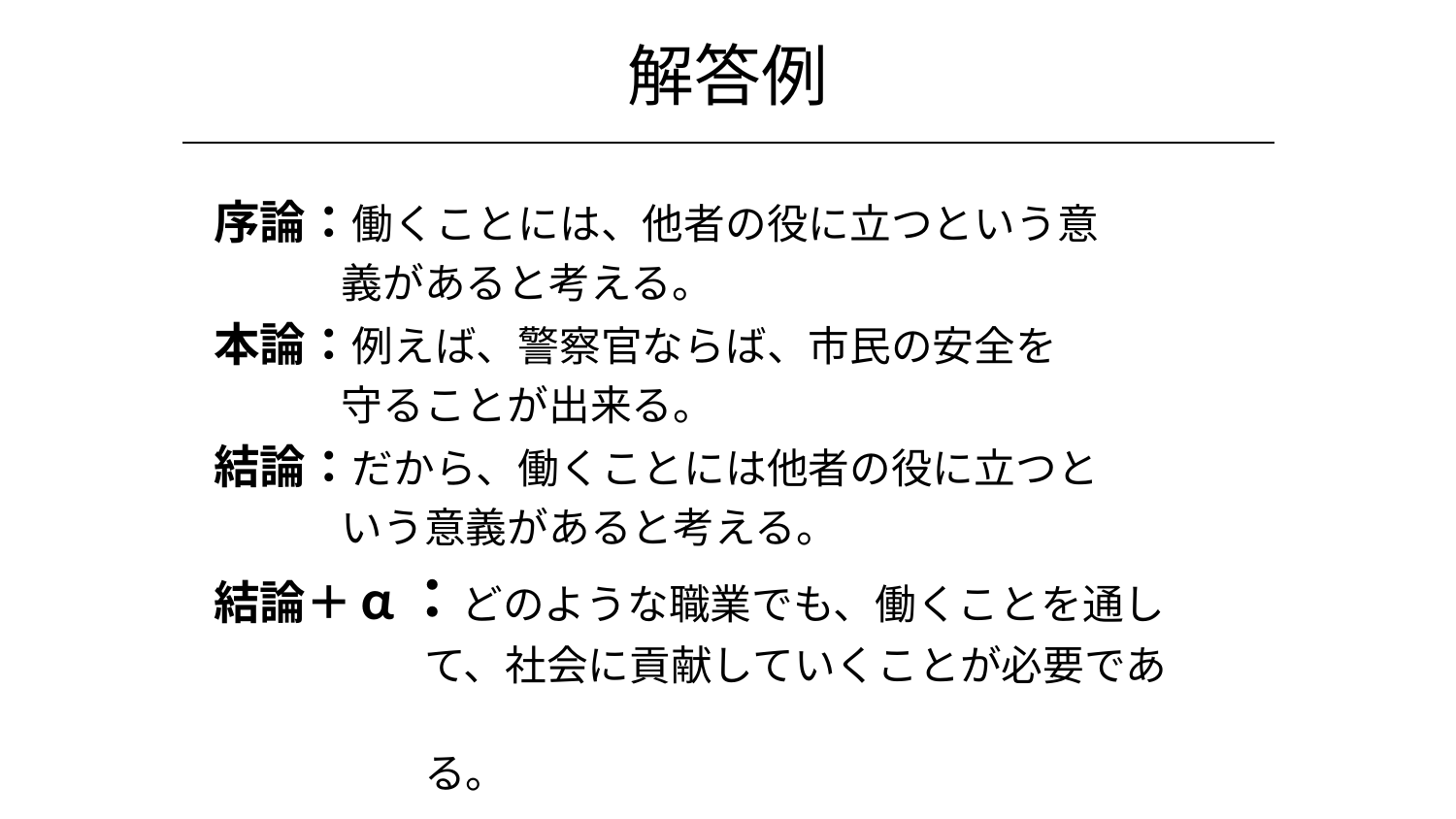

# 解答例
序論：働くことには、他者の役に立つという意
             義があると考える。
本論：例えば、警察官ならば、市民の安全を
             守ることが出来る。
結論：だから、働くことには他者の役に立つと
             いう意義があると考える。
結論＋α：どのような職業でも、働くことを通し
                      て、社会に貢献していくことが必要であ
                      る。